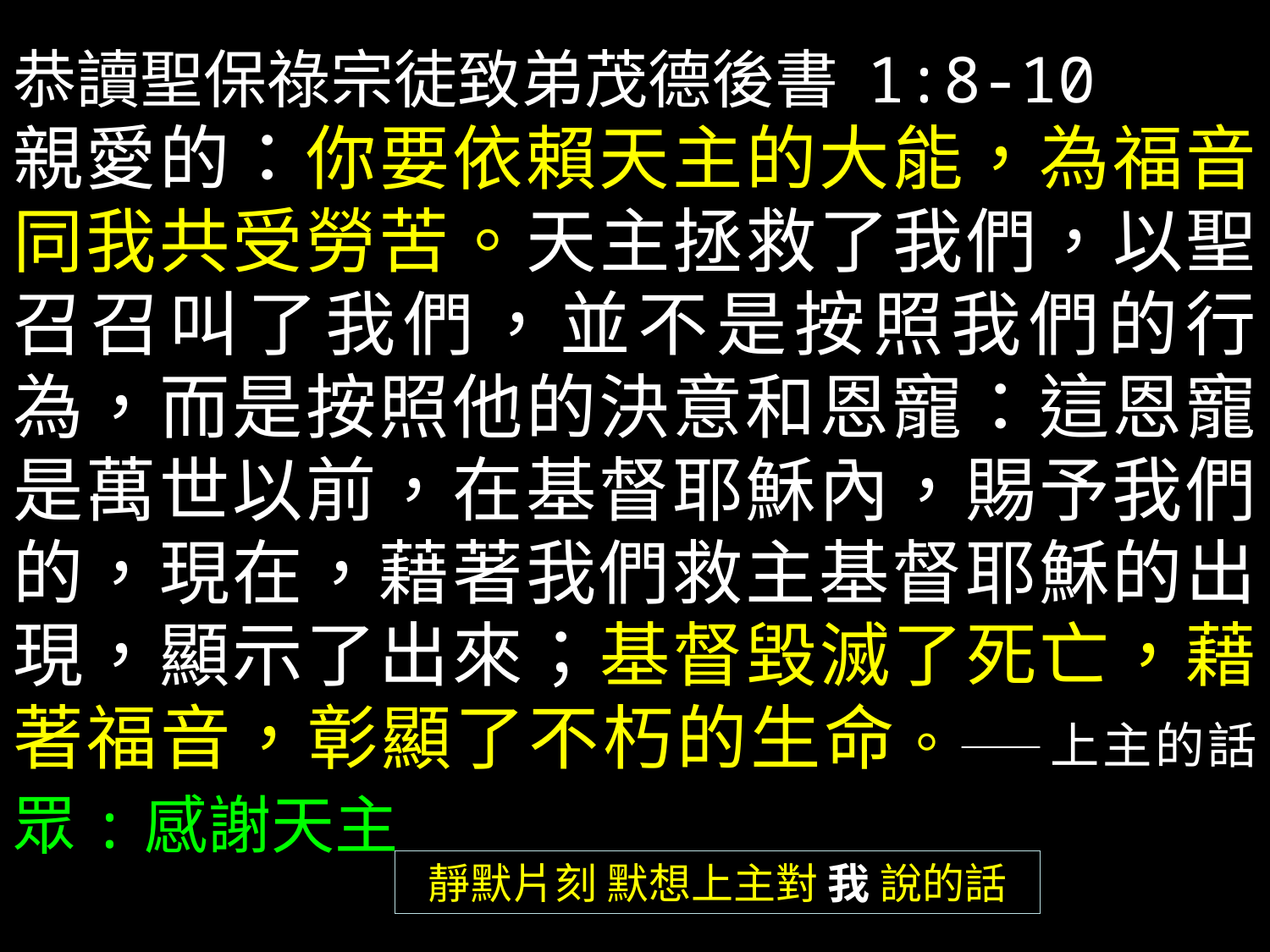

恭讀聖保祿宗徒致弟茂德後書 1:8-10
親愛的：你要依賴天主的大能，為福音同我共受勞苦。天主拯救了我們，以聖召召叫了我們，並不是按照我們的行為，而是按照他的決意和恩寵：這恩寵是萬世以前，在基督耶穌內，賜予我們的，現在，藉著我們救主基督耶穌的出現，顯示了出來；基督毀滅了死亡，藉著福音，彰顯了不朽的生命。——上主的話 眾:感謝天主

靜默片刻 默想上主對 我 說的話